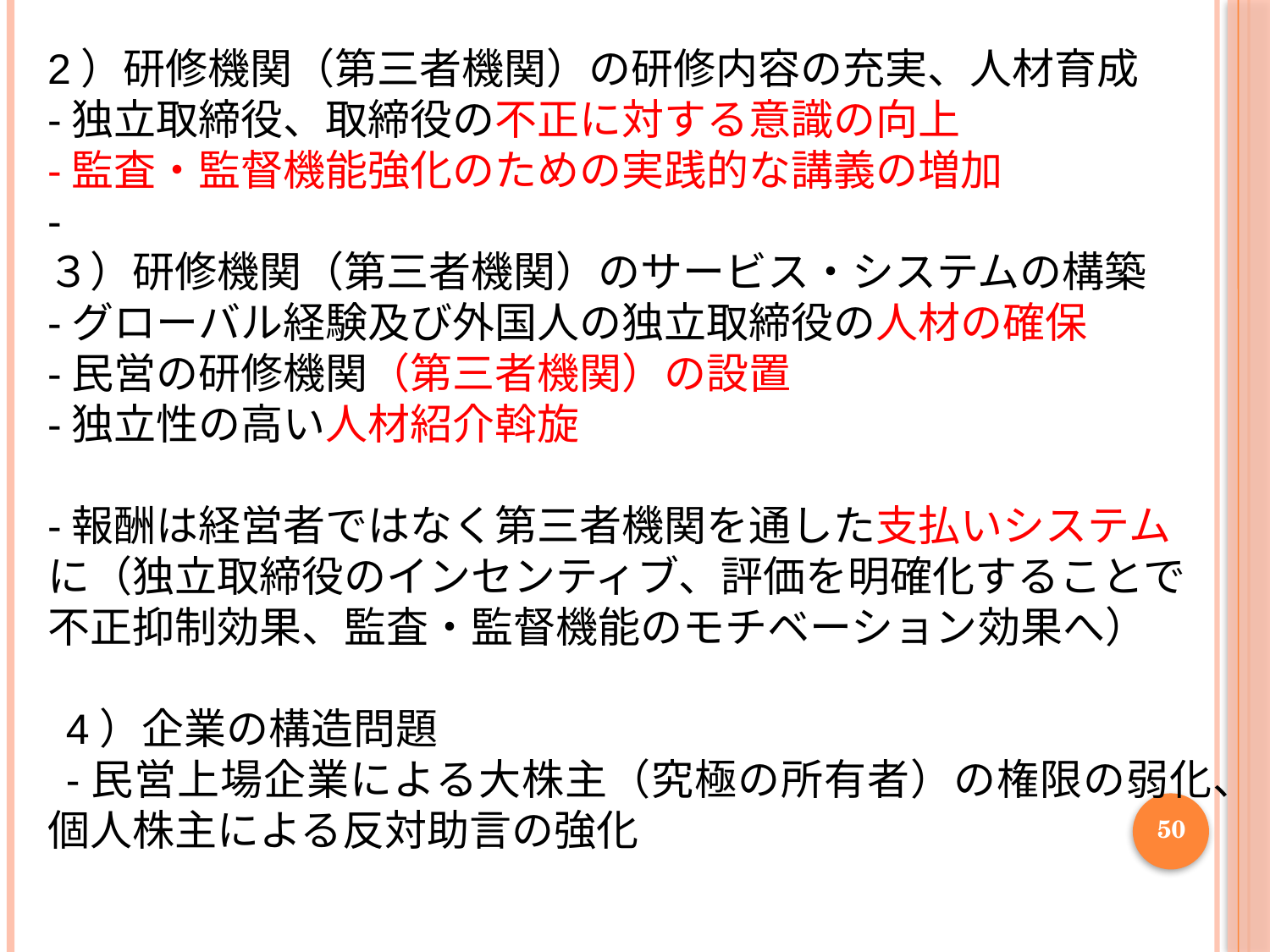

2）研修機関（第三者機関）の研修内容の充実、人材育成
-独立取締役、取締役の不正に対する意識の向上
-監査・監督機能強化のための実践的な講義の増加
-
３）研修機関（第三者機関）のサービス・システムの構築
-グローバル経験及び外国人の独立取締役の人材の確保
-民営の研修機関（第三者機関）の設置
-独立性の高い人材紹介斡旋

-報酬は経営者ではなく第三者機関を通した支払いシステムに（独立取締役のインセンティブ、評価を明確化することで不正抑制効果、監査・監督機能のモチベーション効果へ）

4）企業の構造問題
-民営上場企業による大株主（究極の所有者）の権限の弱化、個人株主による反対助言の強化

50